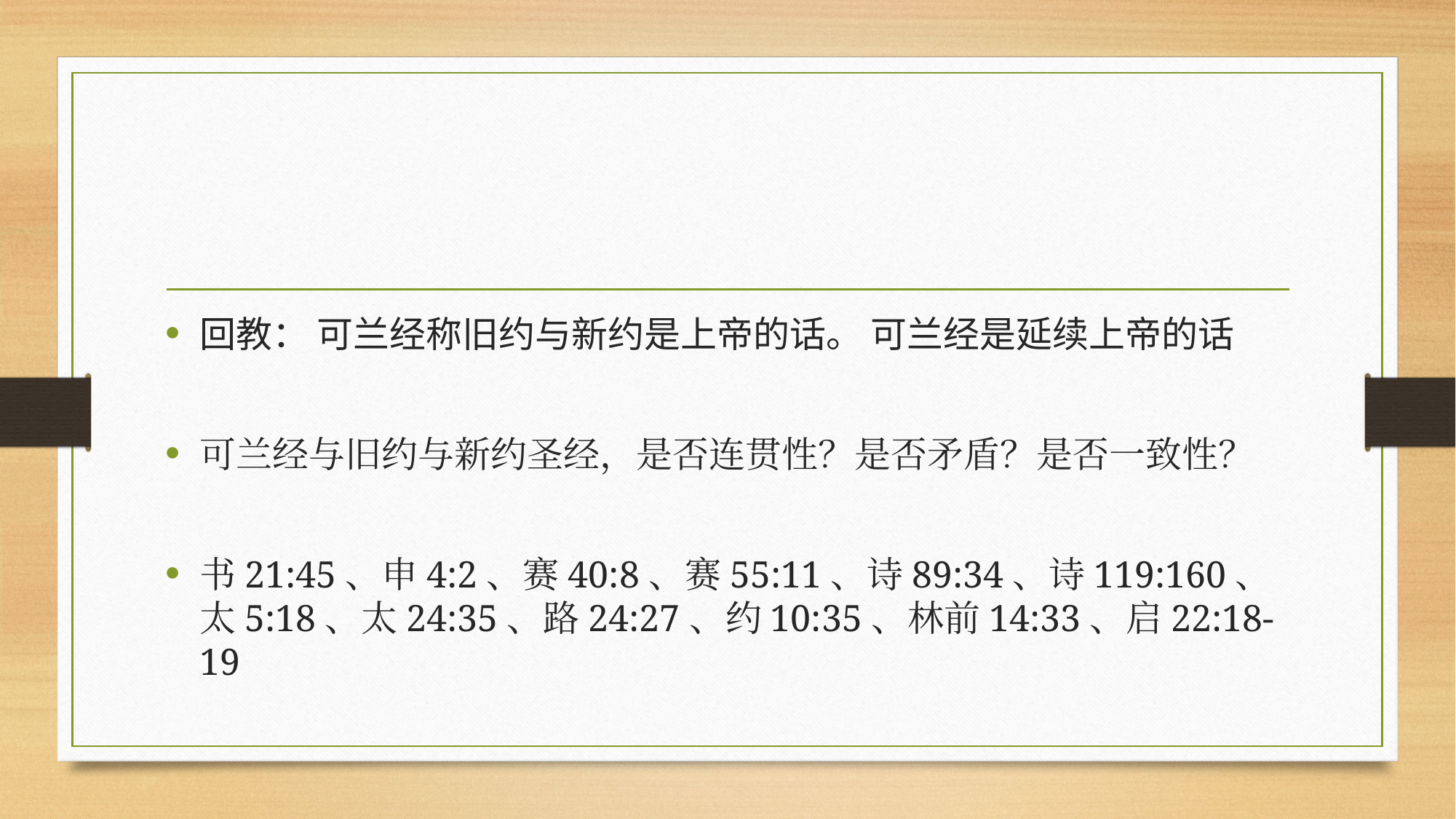

#
回教： 可兰经称旧约与新约是上帝的话。 可兰经是延续上帝的话

可兰经与旧约与新约圣经，是否连贯性？是否矛盾？是否一致性？

书21:45、申4:2、赛40:8、赛55:11、诗89:34、诗119:160、太5:18、太24:35、路24:27、约10:35、林前14:33、启22:18-19